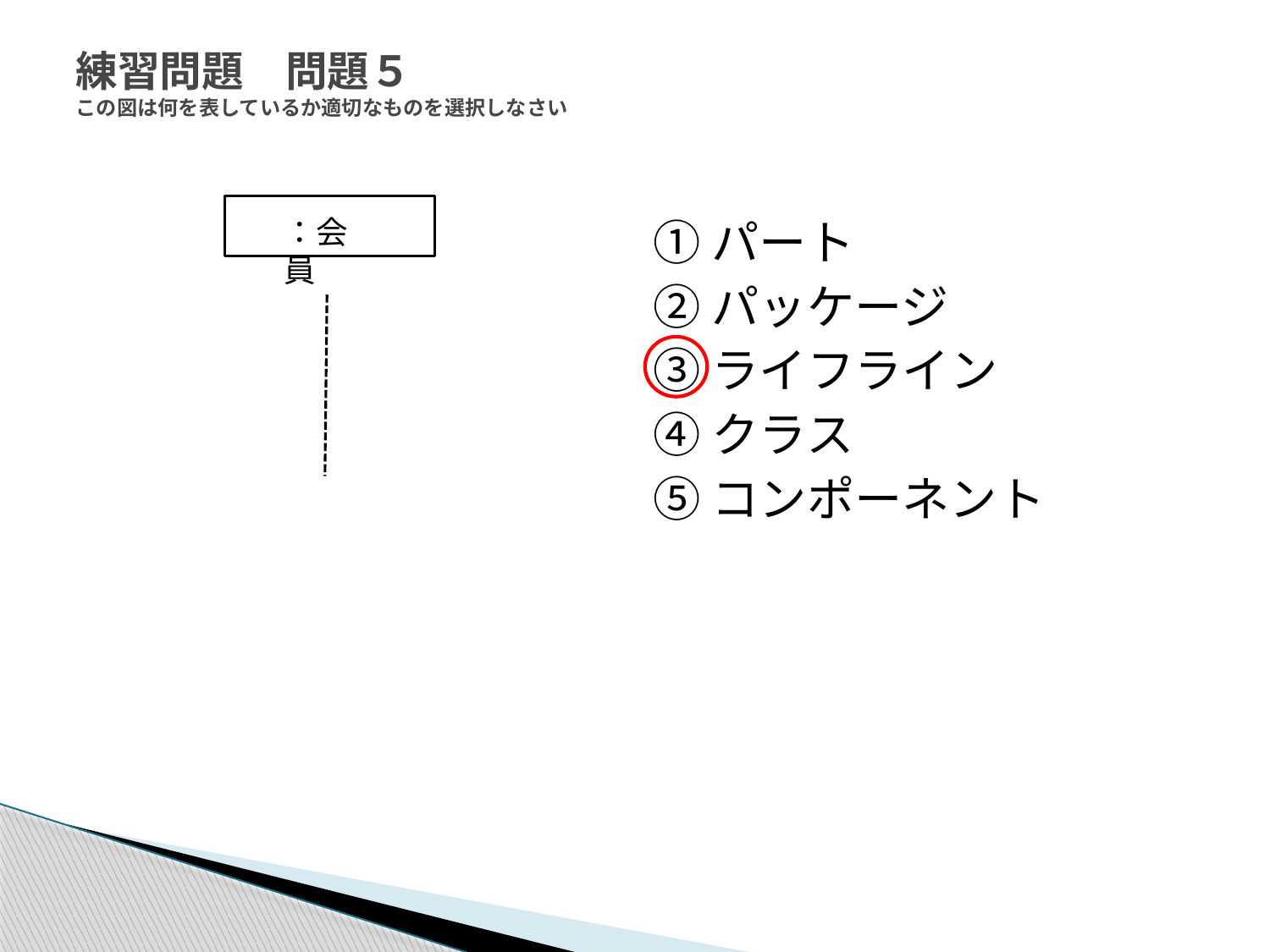

# 練習問題　問題５ この図は何を表しているか適切なものを選択しなさい

：会員
①パート
②パッケージ
③ライフライン
④クラス
⑤コンポーネント